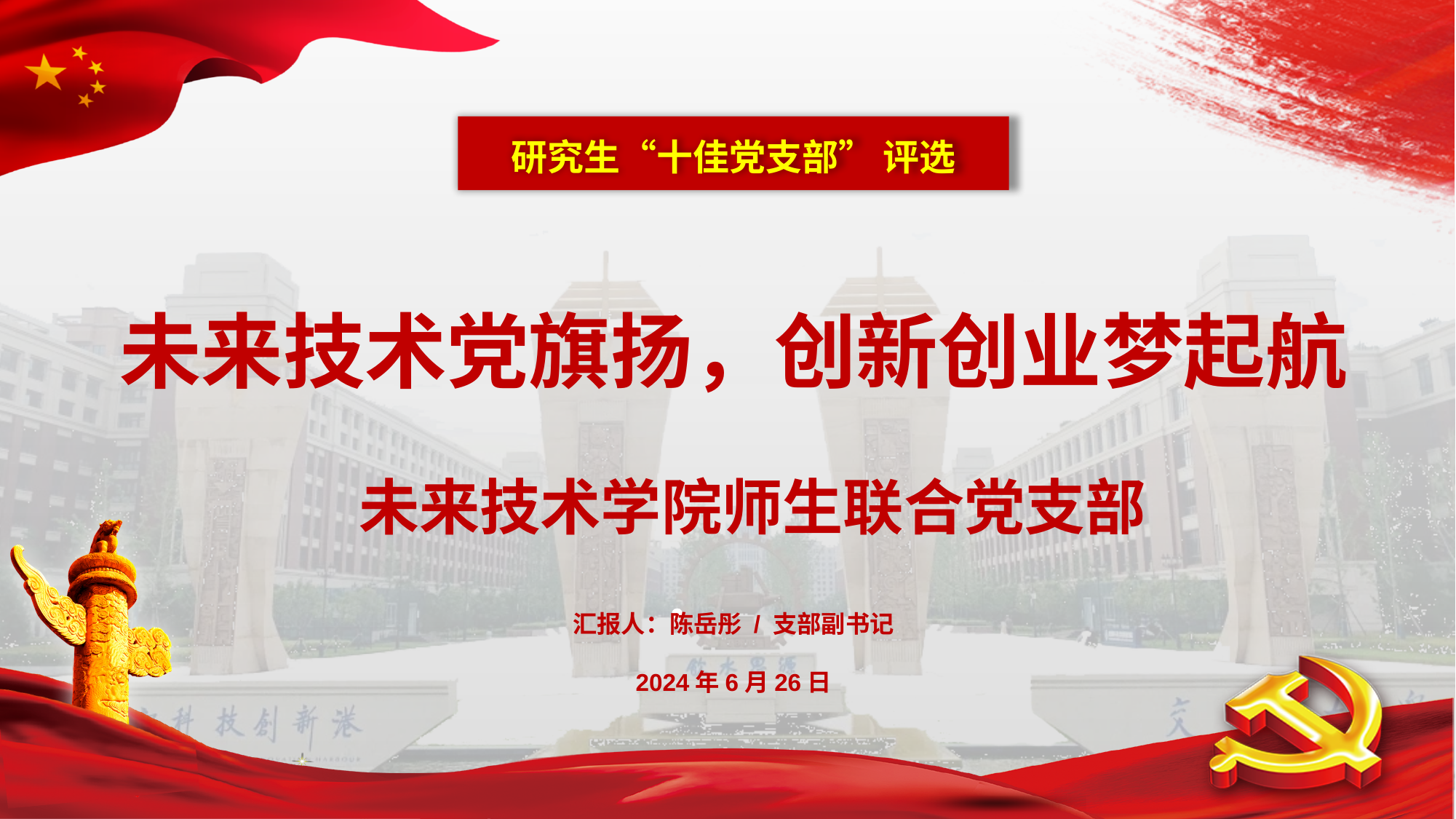

研究生“十佳党支部” 评选
未来技术党旗扬，创新创业梦起航
 未来技术学院师生联合党支部
汇报人：陈岳彤 / 支部副书记

2024年6月26日

1